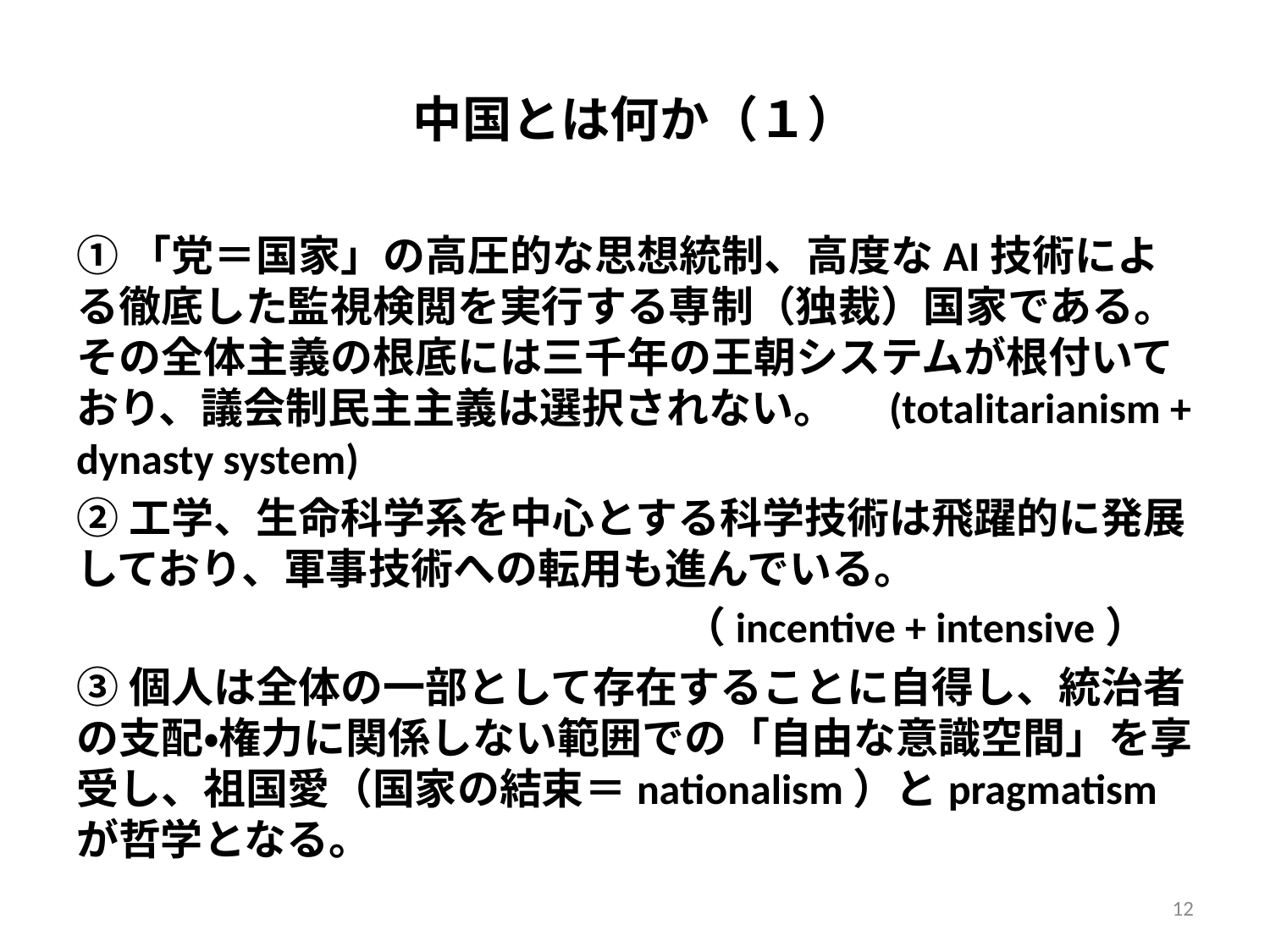

# 中国とは何か（１）
①「党＝国家」の高圧的な思想統制、高度なAI技術による徹底した監視検閲を実行する専制（独裁）国家である。その全体主義の根底には三千年の王朝システムが根付いており、議会制民主主義は選択されない。　(totalitarianism + dynasty system)
②工学、生命科学系を中心とする科学技術は飛躍的に発展しており、軍事技術への転用も進んでいる。
          　　　　　　                          （incentive + intensive）
③個人は全体の一部として存在することに自得し、統治者の支配・権力に関係しない範囲での「自由な意識空間」を享受し、祖国愛（国家の結束＝nationalism）とpragmatismが哲学となる。

12